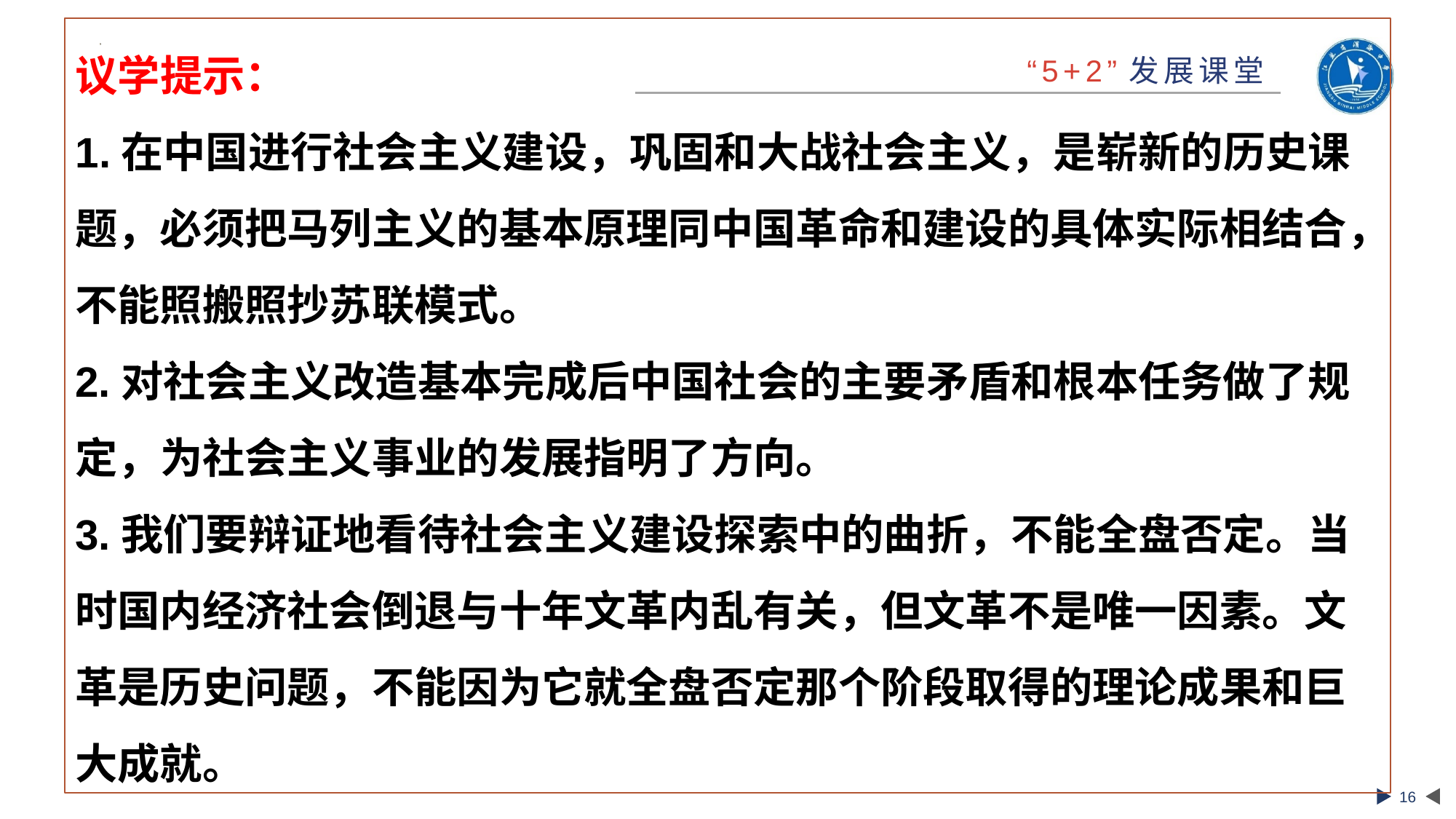

议学提示：
1.在中国进行社会主义建设，巩固和大战社会主义，是崭新的历史课题，必须把马列主义的基本原理同中国革命和建设的具体实际相结合，不能照搬照抄苏联模式。
2.对社会主义改造基本完成后中国社会的主要矛盾和根本任务做了规定，为社会主义事业的发展指明了方向。
3.我们要辩证地看待社会主义建设探索中的曲折，不能全盘否定。当时国内经济社会倒退与十年文革内乱有关，但文革不是唯一因素。文革是历史问题，不能因为它就全盘否定那个阶段取得的理论成果和巨大成就。